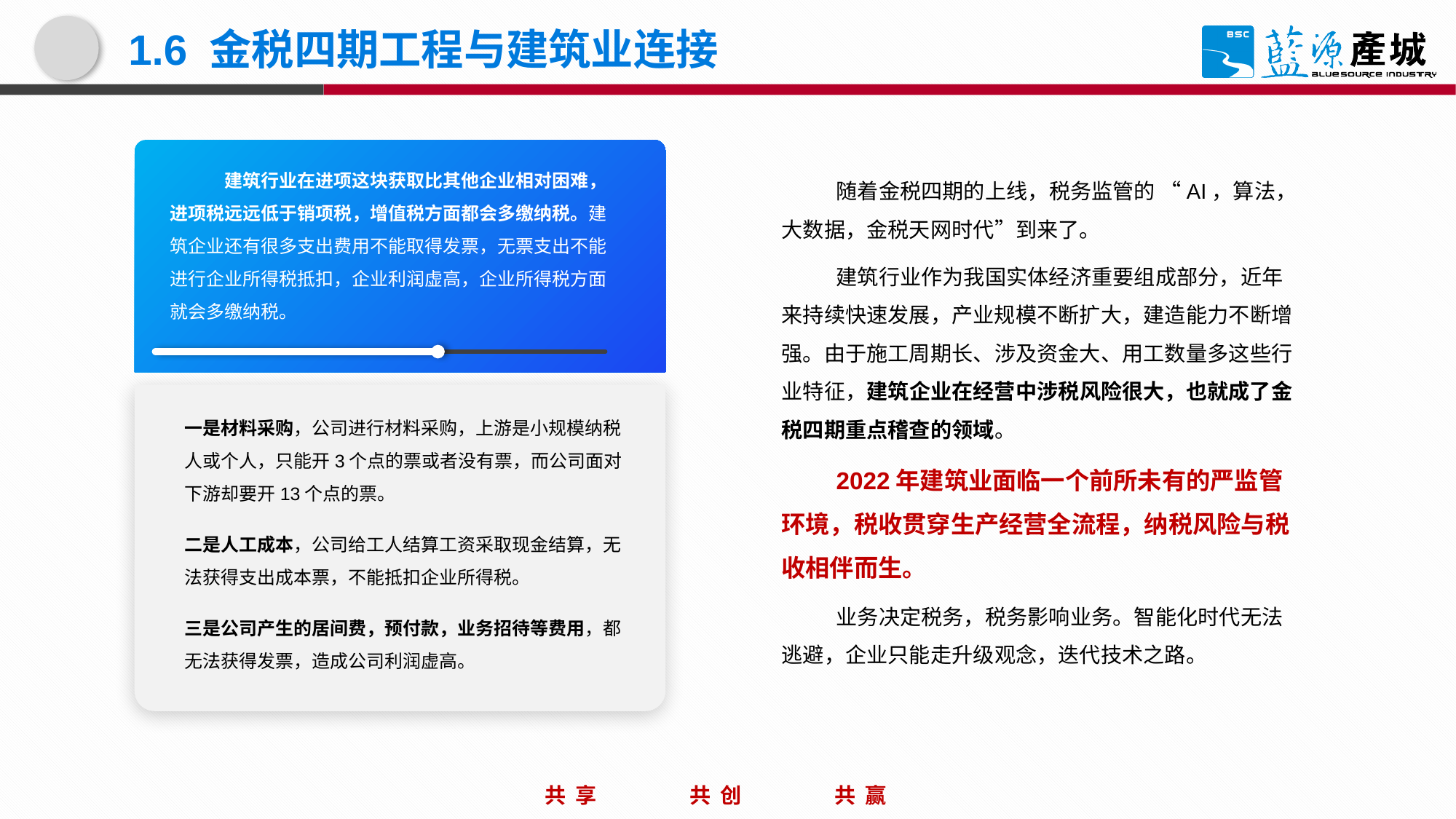

# 1.6 金税四期工程与建筑业连接

建筑行业在进项这块获取比其他企业相对困难，进项税远远低于销项税，增值税方面都会多缴纳税。建筑企业还有很多支出费用不能取得发票，无票支出不能进行企业所得税抵扣，企业利润虚高，企业所得税方面就会多缴纳税。

随着金税四期的上线，税务监管的 “AI，算法，大数据，金税天网时代”到来了。
建筑行业作为我国实体经济重要组成部分，近年来持续快速发展，产业规模不断扩大，建造能力不断增强。由于施工周期长、涉及资金大、用工数量多这些行业特征，建筑企业在经营中涉税风险很大，也就成了金税四期重点稽查的领域。
2022年建筑业面临一个前所未有的严监管环境，税收贯穿生产经营全流程，纳税风险与税收相伴而生。
业务决定税务，税务影响业务。智能化时代无法逃避，企业只能走升级观念，迭代技术之路。
一是材料采购，公司进行材料采购，上游是小规模纳税人或个人，只能开3个点的票或者没有票，而公司面对下游却要开13个点的票。
二是人工成本，公司给工人结算工资采取现金结算，无法获得支出成本票，不能抵扣企业所得税。
三是公司产生的居间费，预付款，业务招待等费用，都无法获得发票，造成公司利润虚高。
6